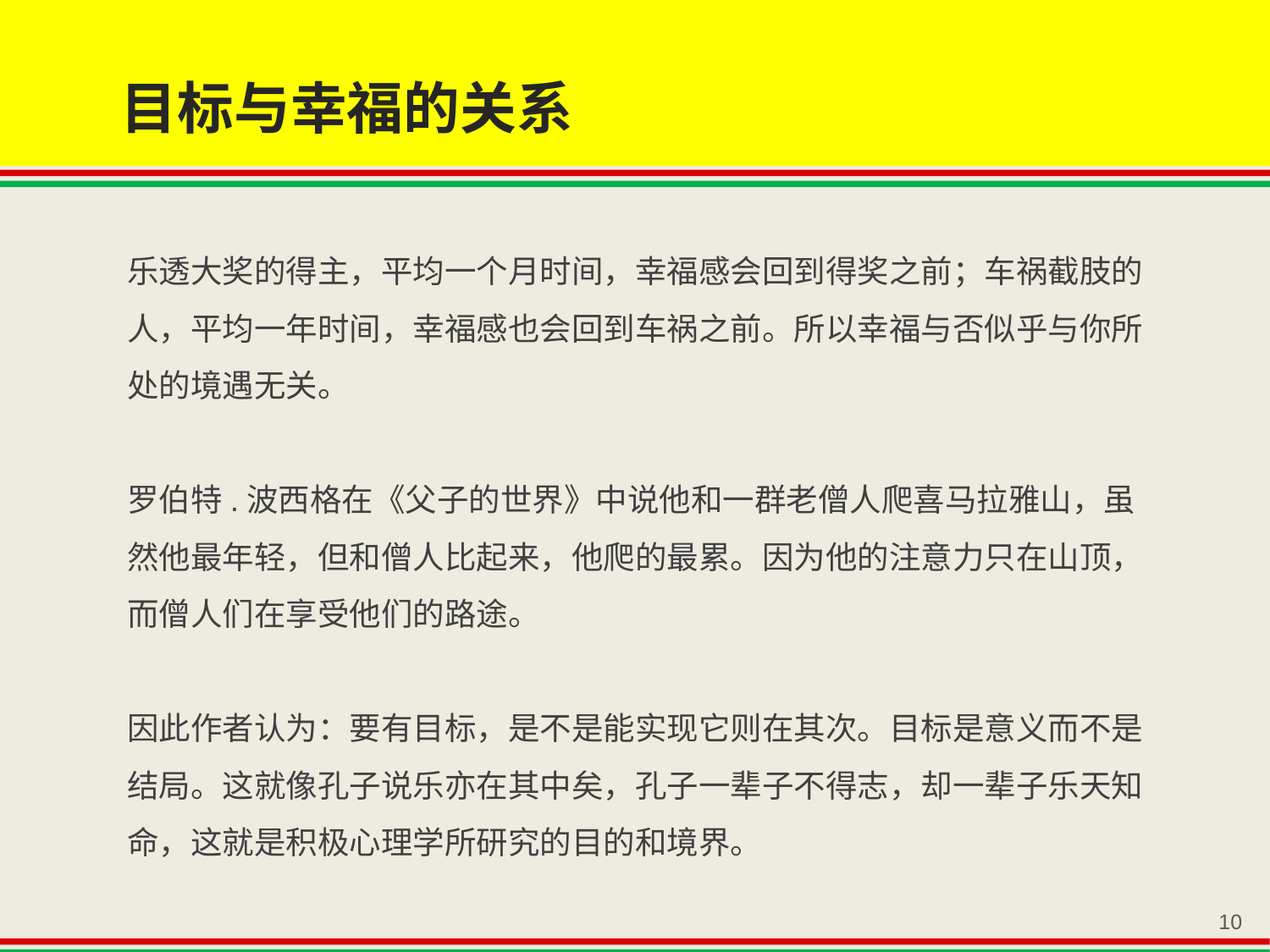

目标与幸福的关系

乐透大奖的得主，平均一个月时间，幸福感会回到得奖之前；车祸截肢的人，平均一年时间，幸福感也会回到车祸之前。所以幸福与否似乎与你所处的境遇无关。

罗伯特.波西格在《父子的世界》中说他和一群老僧人爬喜马拉雅山，虽然他最年轻，但和僧人比起来，他爬的最累。因为他的注意力只在山顶，而僧人们在享受他们的路途。

因此作者认为：要有目标，是不是能实现它则在其次。目标是意义而不是结局。这就像孔子说乐亦在其中矣，孔子一辈子不得志，却一辈子乐天知命，这就是积极心理学所研究的目的和境界。
10